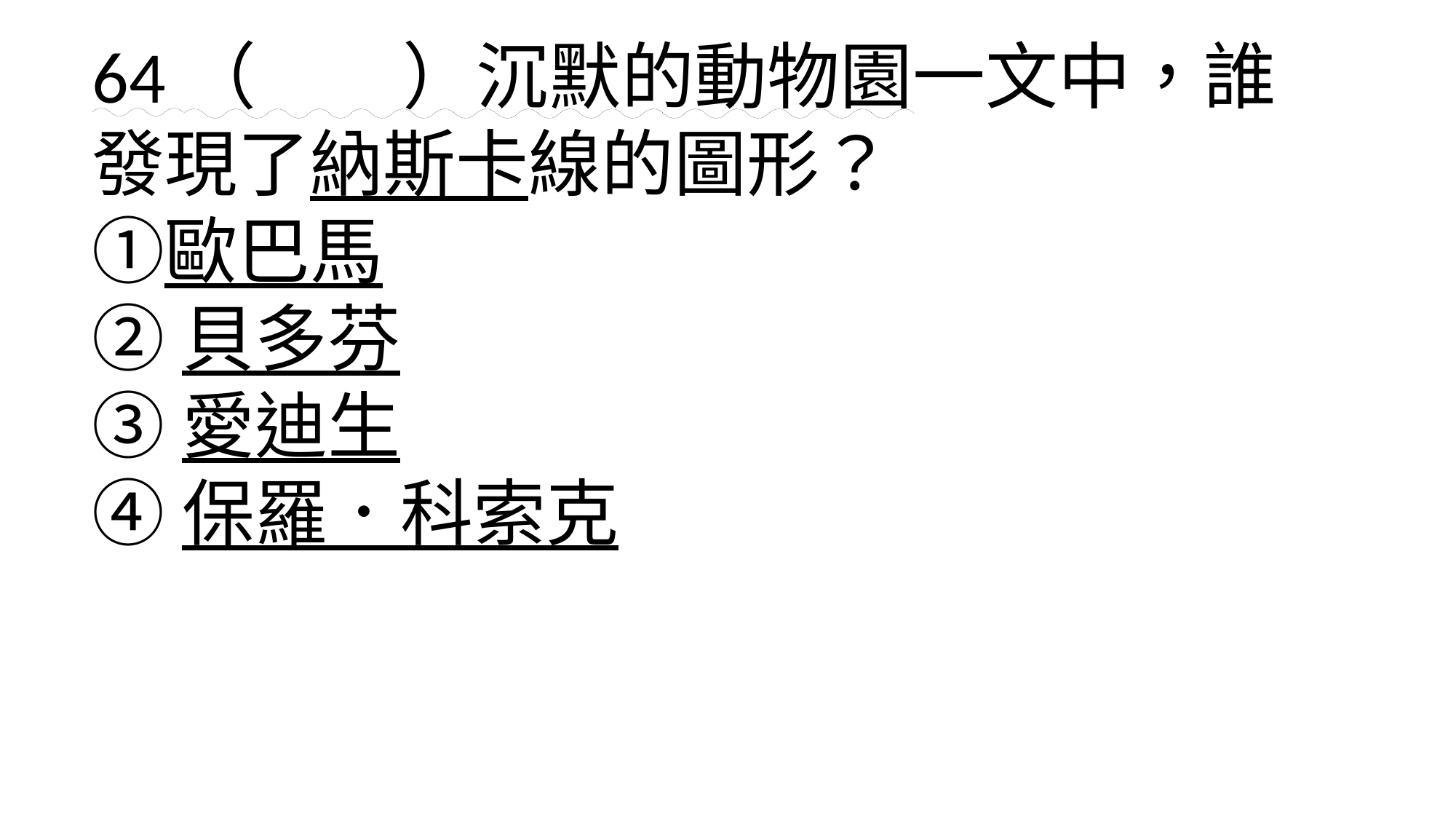

64（         ）沉默的動物園一文中，誰發現了納斯卡線的圖形？　
①歐巴馬
②貝多芬
③愛迪生
④保羅．科索克